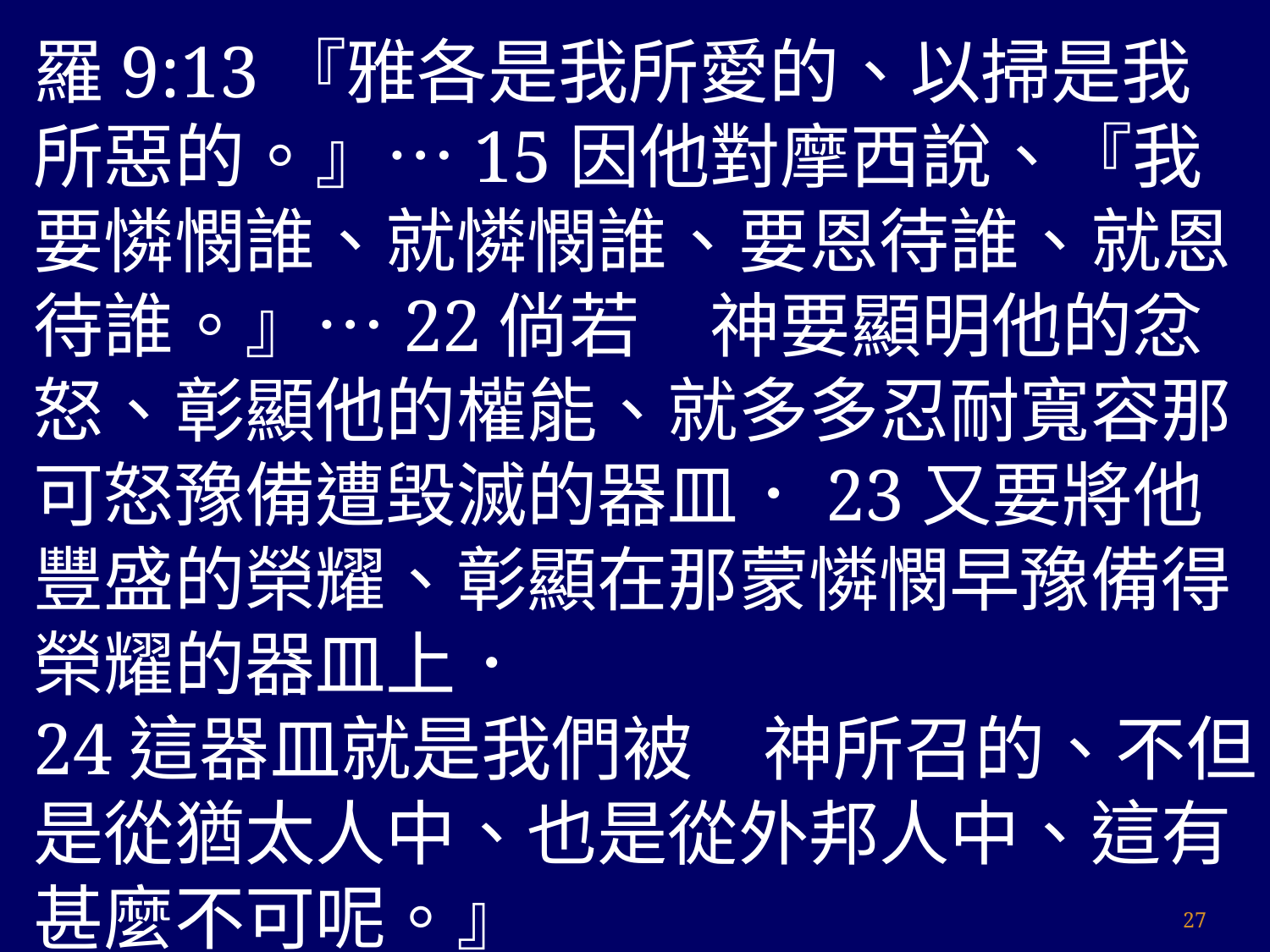

羅9:13『雅各是我所愛的、以掃是我所惡的。』…15因他對摩西說、『我要憐憫誰、就憐憫誰、要恩待誰、就恩待誰。』…22倘若　神要顯明他的忿怒、彰顯他的權能、就多多忍耐寬容那可怒豫備遭毀滅的器皿．23又要將他豐盛的榮耀、彰顯在那蒙憐憫早豫備得榮耀的器皿上．
24這器皿就是我們被　神所召的、不但是從猶太人中、也是從外邦人中、這有甚麼不可呢。』
27